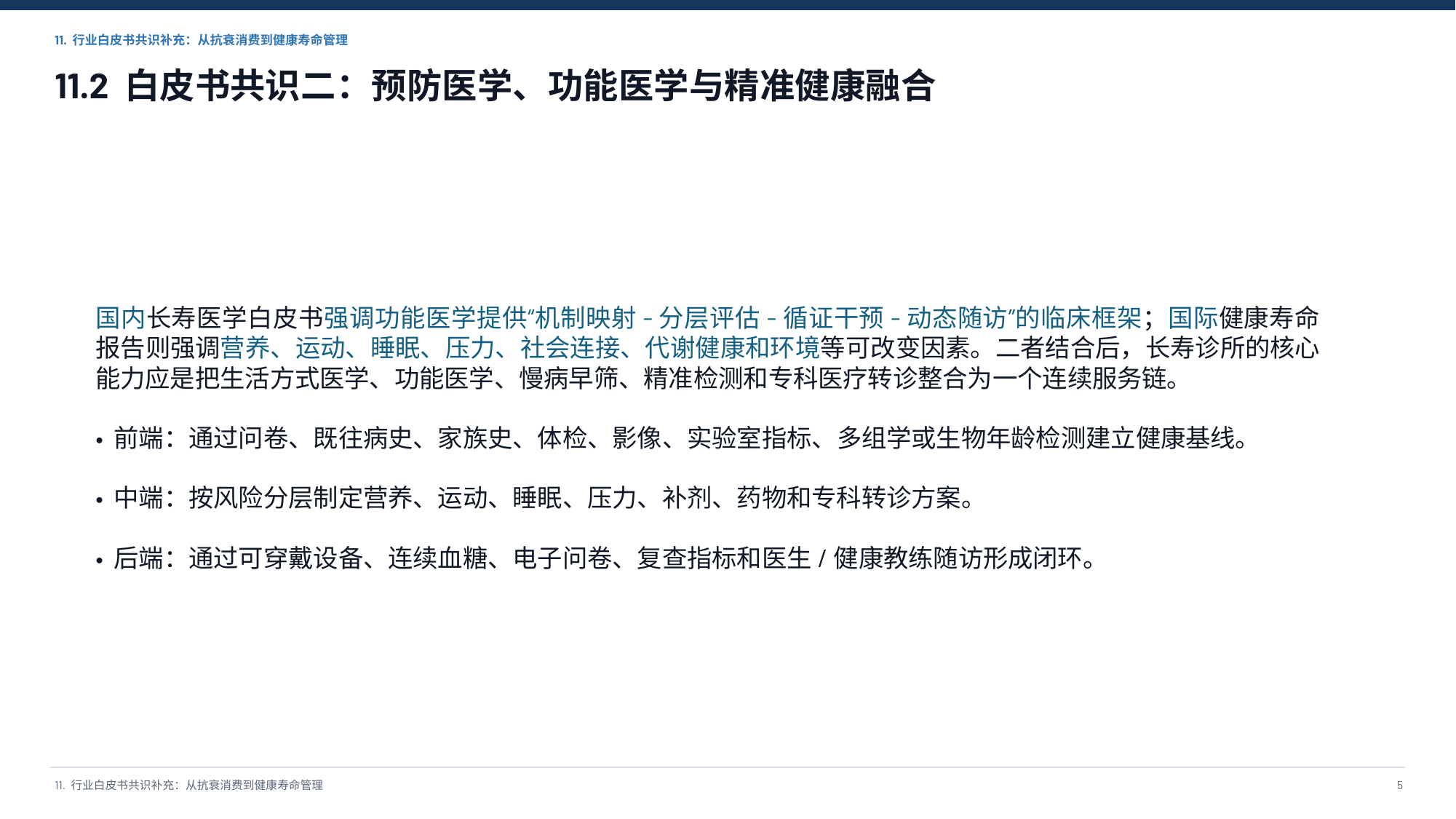

11. 行业白皮书共识补充：从抗衰消费到健康寿命管理
11.2 白皮书共识二：预防医学、功能医学与精准健康融合
国内长寿医学白皮书强调功能医学提供“机制映射-分层评估-循证干预-动态随访”的临床框架；国际健康寿命报告则强调营养、运动、睡眠、压力、社会连接、代谢健康和环境等可改变因素。二者结合后，长寿诊所的核心能力应是把生活方式医学、功能医学、慢病早筛、精准检测和专科医疗转诊整合为一个连续服务链。

• 前端：通过问卷、既往病史、家族史、体检、影像、实验室指标、多组学或生物年龄检测建立健康基线。

• 中端：按风险分层制定营养、运动、睡眠、压力、补剂、药物和专科转诊方案。

• 后端：通过可穿戴设备、连续血糖、电子问卷、复查指标和医生/健康教练随访形成闭环。

11. 行业白皮书共识补充：从抗衰消费到健康寿命管理
5